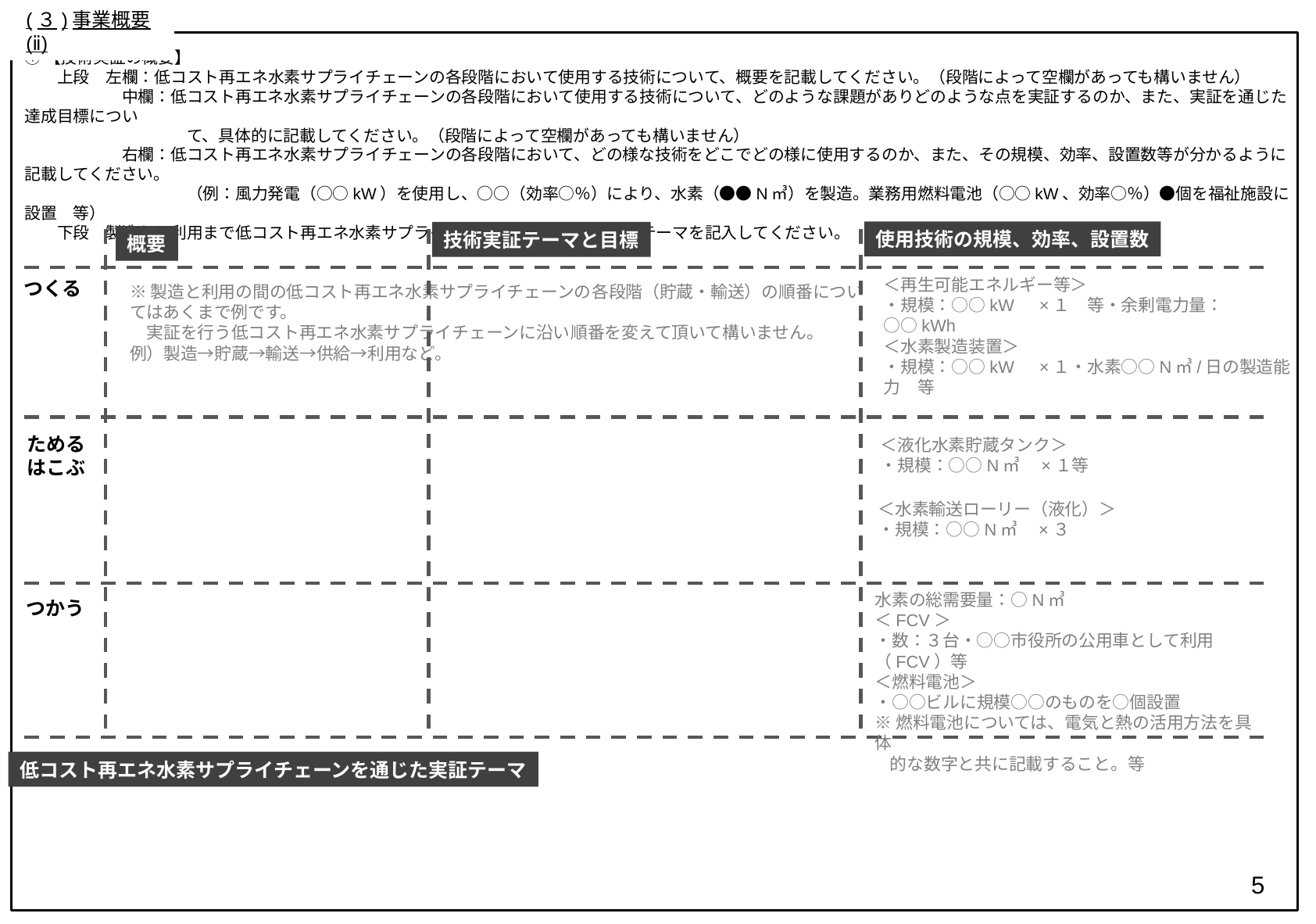

(３)事業概要(ⅱ)

①【技術実証の概要】
　　上段　左欄：低コスト再エネ水素サプライチェーンの各段階において使用する技術について、概要を記載してください。（段階によって空欄があっても構いません）
　　　　　　中欄：低コスト再エネ水素サプライチェーンの各段階において使用する技術について、どのような課題がありどのような点を実証するのか、また、実証を通じた達成目標につい
　　　　　　　　　　て、具体的に記載してください。（段階によって空欄があっても構いません）
　　　　　　右欄：低コスト再エネ水素サプライチェーンの各段階において、どの様な技術をどこでどの様に使用するのか、また、その規模、効率、設置数等が分かるように記載してください。
　　　　　　　　　　（例：風力発電（○○kW）を使用し、○○（効率○％）により、水素（●●N㎥）を製造。業務用燃料電池（○○kW、効率○％）●個を福祉施設に設置　等）
　　下段　製造から利用まで低コスト再エネ水素サプライチェーンを通じて実証するテーマを記入してください。
使用技術の規模、効率、設置数
技術実証テーマと目標
概要
＜再生可能エネルギー等＞
・規模：○○kW　×１　等・余剰電力量：○○kWh
＜水素製造装置＞
・規模：○○kW　×１・水素○○N㎥/日の製造能力　等

つくる
※製造と利用の間の低コスト再エネ水素サプライチェーンの各段階（貯蔵・輸送）の順番についてはあくまで例です。
　実証を行う低コスト再エネ水素サプライチェーンに沿い順番を変えて頂いて構いません。
例）製造→貯蔵→輸送→供給→利用など。
ためる
はこぶ
＜液化水素貯蔵タンク＞
・規模：○○N㎥　×１等
＜水素輸送ローリー（液化）＞
・規模：○○N㎥　×３
水素の総需要量：○N㎥
＜FCV＞
・数：３台・○○市役所の公用車として利用（FCV）等
＜燃料電池＞
・○○ビルに規模○○のものを○個設置
※燃料電池については、電気と熱の活用方法を具体
   的な数字と共に記載すること。等
つかう
低コスト再エネ水素サプライチェーンを通じた実証テーマ
5